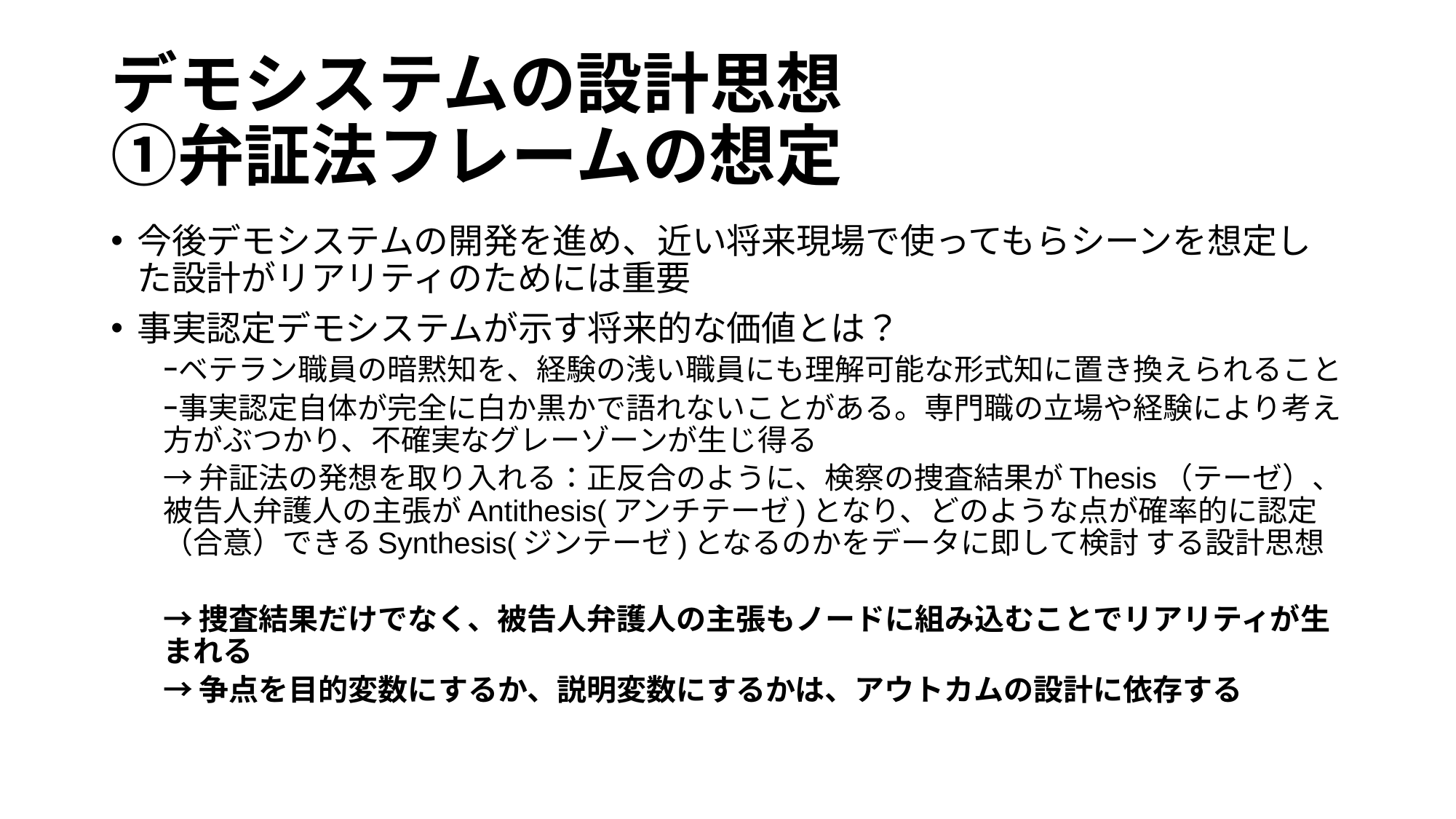

# デモシステムの設計思想 ①弁証法フレームの想定
今後デモシステムの開発を進め、近い将来現場で使ってもらシーンを想定した設計がリアリティのためには重要
事実認定デモシステムが示す将来的な価値とは？
ｰベテラン職員の暗黙知を、経験の浅い職員にも理解可能な形式知に置き換えられること
ｰ事実認定自体が完全に白か黒かで語れないことがある。専門職の立場や経験により考え方がぶつかり、不確実なグレーゾーンが生じ得る
→弁証法の発想を取り入れる：正反合のように、検察の捜査結果がThesis（テーゼ）、被告人弁護人の主張がAntithesis(アンチテーゼ)となり、どのような点が確率的に認定（合意）できるSynthesis(ジンテーゼ)となるのかをデータに即して検討 する設計思想

→捜査結果だけでなく、被告人弁護人の主張もノードに組み込むことでリアリティが生まれる
→争点を目的変数にするか、説明変数にするかは、アウトカムの設計に依存する